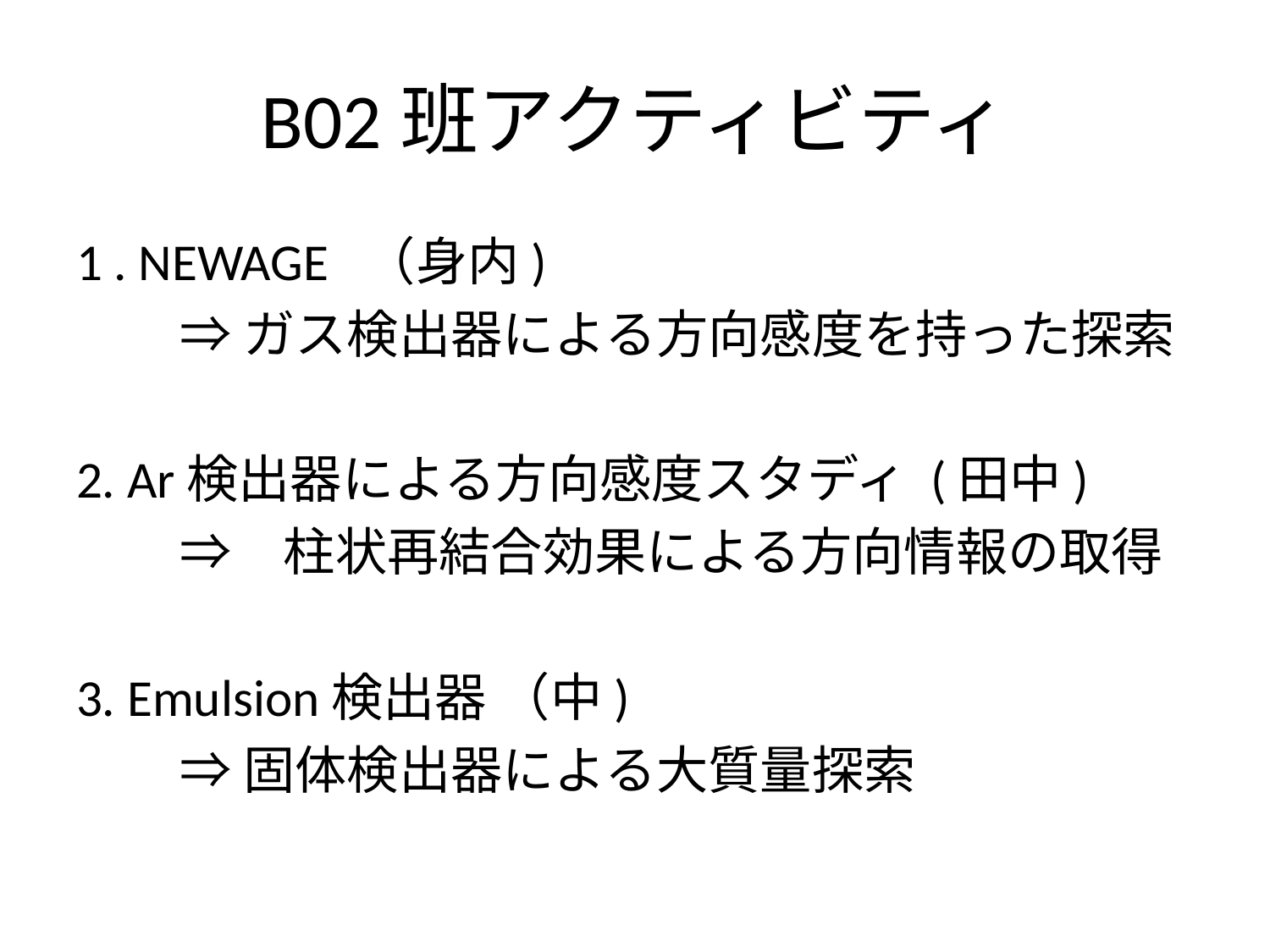

# B02班アクティビティ
1 . NEWAGE  （身内)
　　⇒ ガス検出器による方向感度を持った探索

2. Ar検出器による方向感度スタディ (田中)
　　⇒　柱状再結合効果による方向情報の取得

3. Emulsion検出器 （中)
　　⇒ 固体検出器による大質量探索